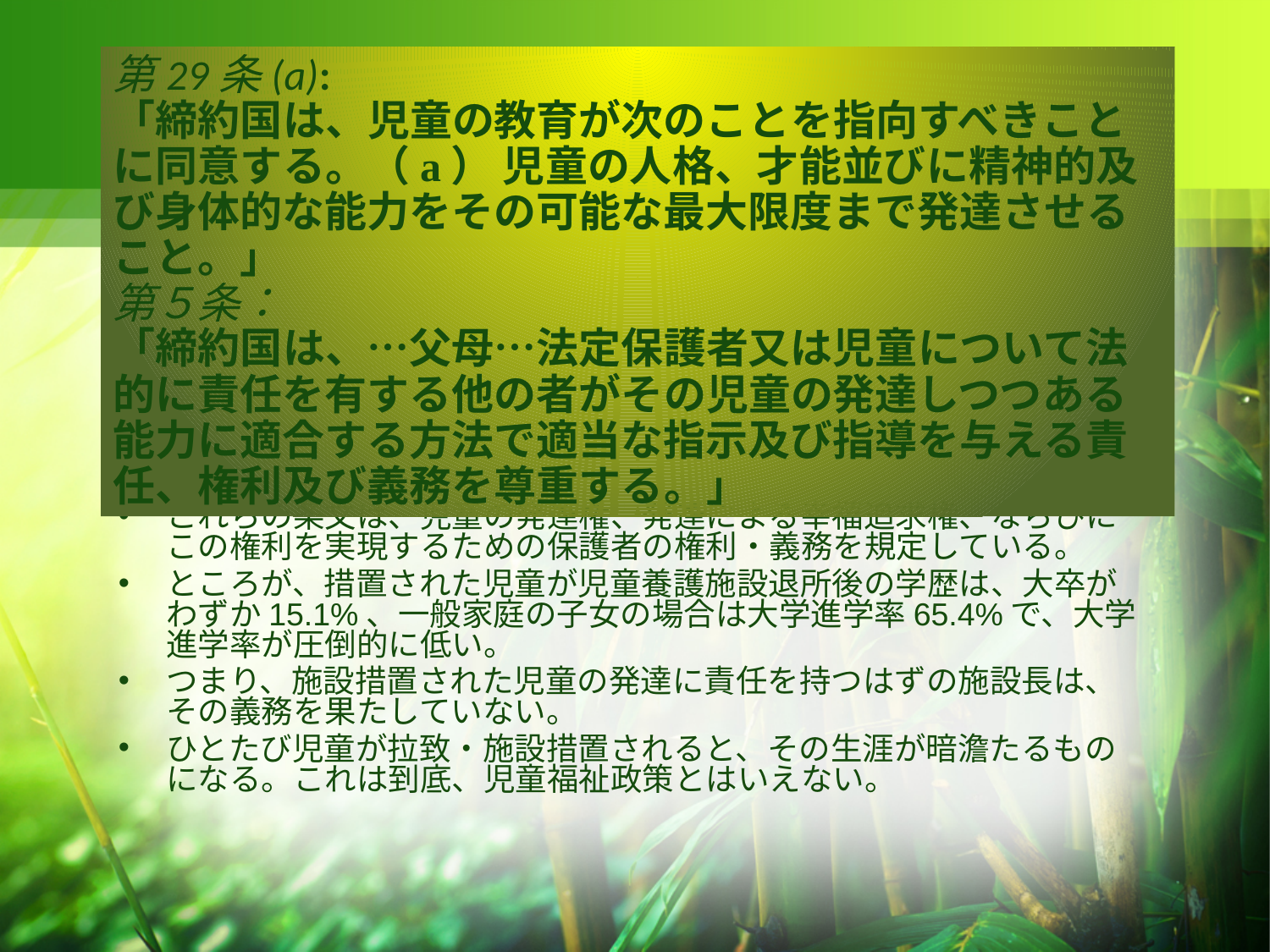

第29条(a):
「締約国は、児童の教育が次のことを指向すべきことに同意する。（a） 児童の人格、才能並びに精神的及び身体的な能力をその可能な最大限度まで発達させること。」
第５条：
「締約国は、…父母…法定保護者又は児童について法的に責任を有する他の者がその児童の発達しつつある能力に適合する方法で適当な指示及び指導を与える責任、権利及び義務を尊重する。」

これらの条文は、児童の発達権、発達による幸福追求権、ならびにこの権利を実現するための保護者の権利・義務を規定している。
ところが、措置された児童が児童養護施設退所後の学歴は、大卒がわずか15.1%、一般家庭の子女の場合は大学進学率65.4%で、大学進学率が圧倒的に低い。
つまり、施設措置された児童の発達に責任を持つはずの施設長は、その義務を果たしていない。
ひとたび児童が拉致・施設措置されると、その生涯が暗澹たるものになる。これは到底、児童福祉政策とはいえない。